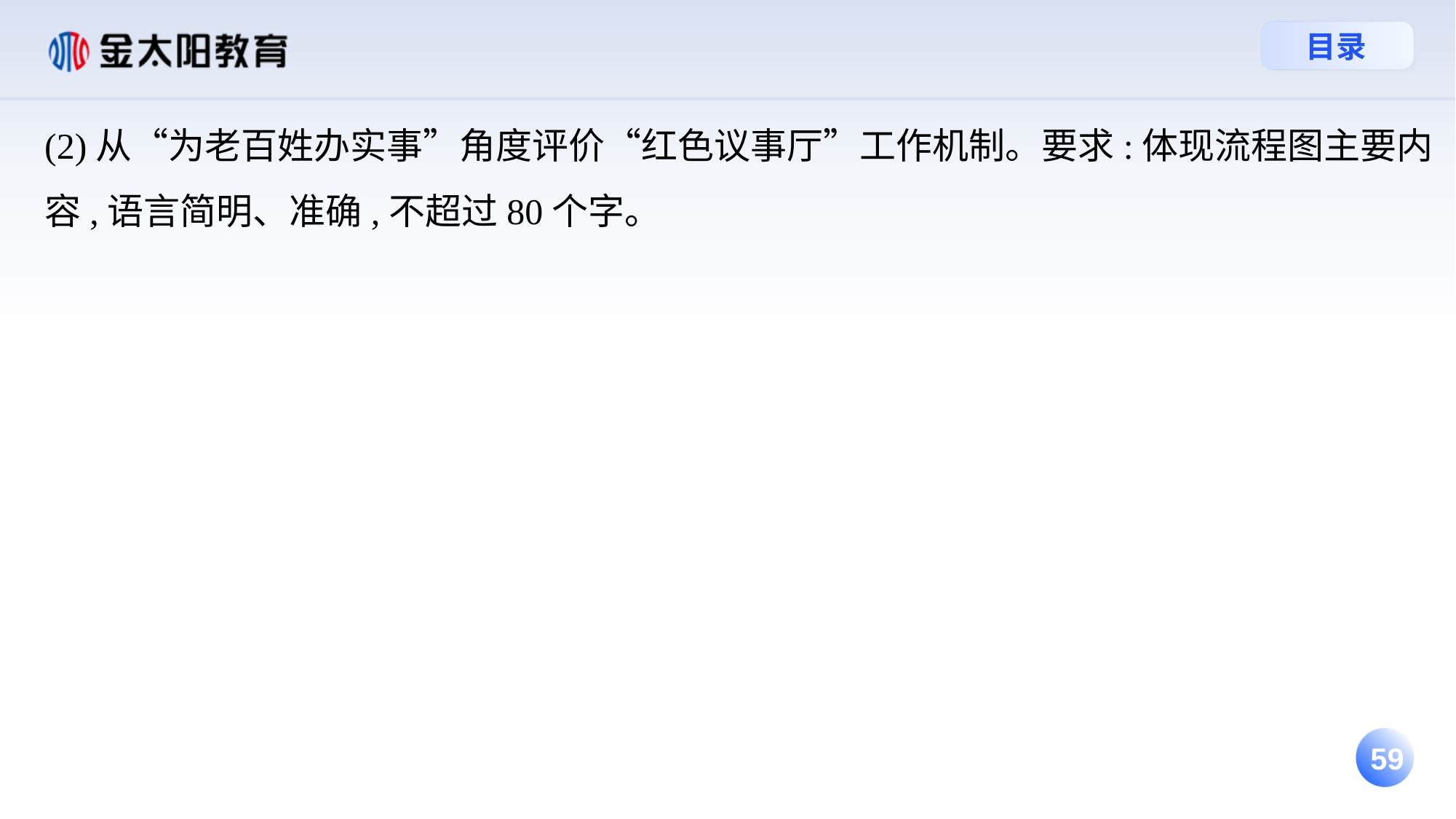

(2)从“为老百姓办实事”角度评价“红色议事厅”工作机制。要求:体现流程图主要内容,语言简明、准确,不超过80个字。